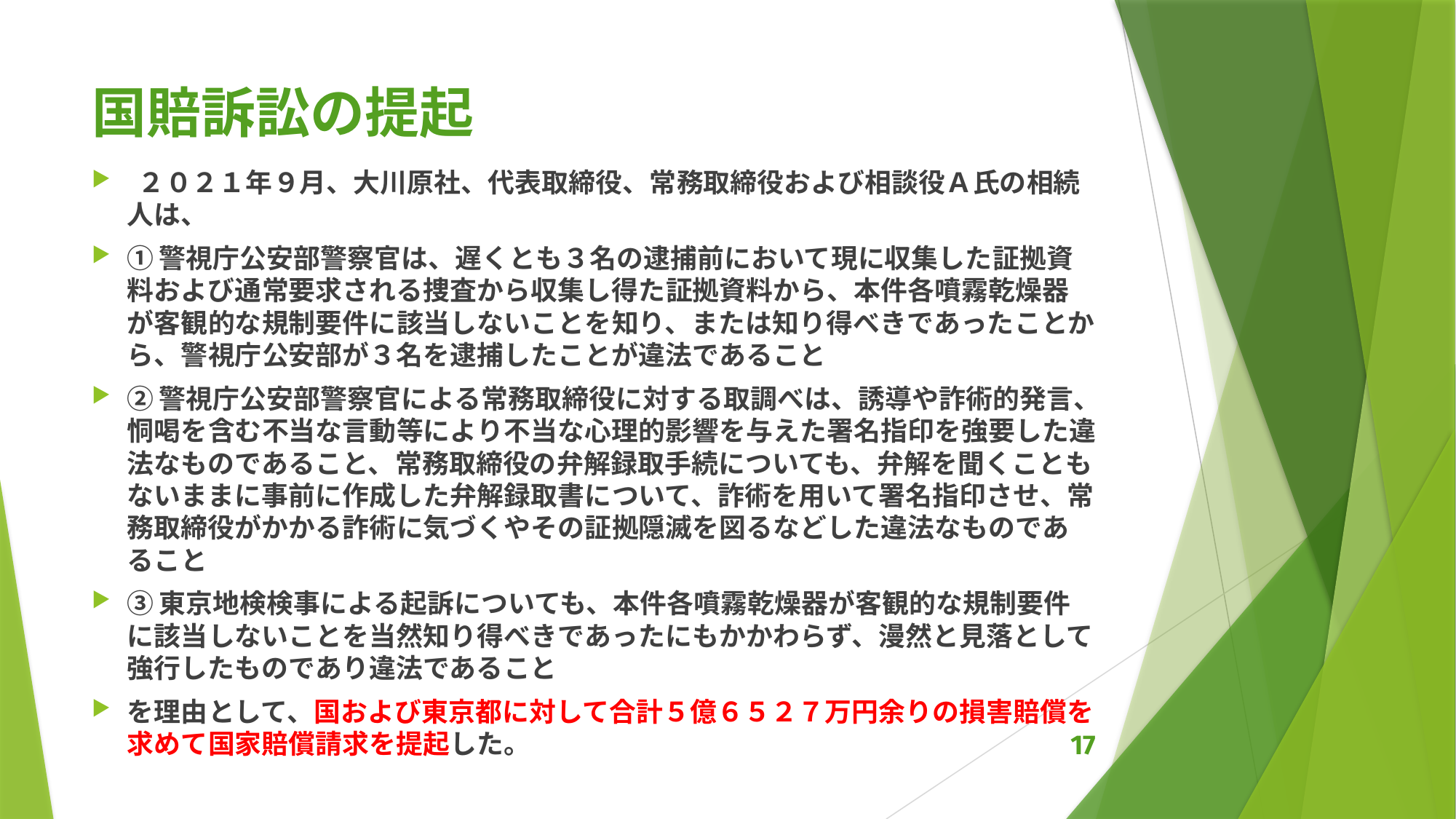

# 国賠訴訟の提起
 ２０２１年９月、大川原社、代表取締役、常務取締役および相談役Ａ氏の相続人は、
①警視庁公安部警察官は、遅くとも３名の逮捕前において現に収集した証拠資料および通常要求される捜査から収集し得た証拠資料から、本件各噴霧乾燥器が客観的な規制要件に該当しないことを知り、または知り得べきであったことから、警視庁公安部が３名を逮捕したことが違法であること
②警視庁公安部警察官による常務取締役に対する取調べは、誘導や詐術的発言、恫喝を含む不当な言動等により不当な心理的影響を与えた署名指印を強要した違法なものであること、常務取締役の弁解録取手続についても、弁解を聞くこともないままに事前に作成した弁解録取書について、詐術を用いて署名指印させ、常務取締役がかかる詐術に気づくやその証拠隠滅を図るなどした違法なものであること
③東京地検検事による起訴についても、本件各噴霧乾燥器が客観的な規制要件に該当しないことを当然知り得べきであったにもかかわらず、漫然と見落として強行したものであり違法であること
を理由として、国および東京都に対して合計５億６５２７万円余りの損害賠償を求めて国家賠償請求を提起した。
17